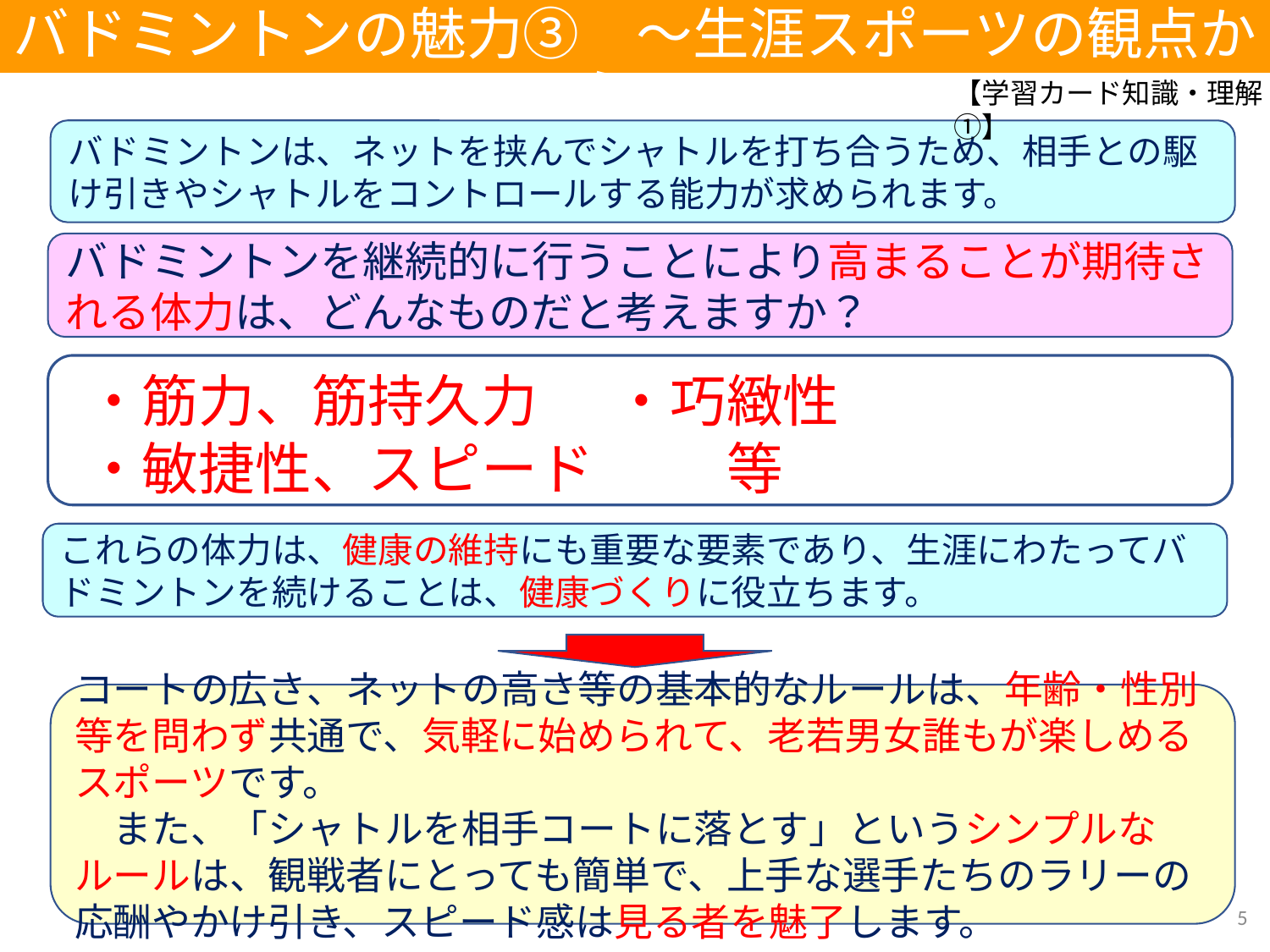

バドミントンの魅力③　～生涯スポーツの観点から～
【学習カード知識・理解①】
バドミントンは、ネットを挟んでシャトルを打ち合うため、相手との駆け引きやシャトルをコントロールする能力が求められます。
バドミントンを継続的に行うことにより高まることが期待される体力は、どんなものだと考えますか？

・筋力、筋持久力      ・巧緻性
・敏捷性、スピード　      等
これらの体力は、健康の維持にも重要な要素であり、生涯にわたってバドミントンを続けることは、健康づくりに役立ちます。

コートの広さ、ネットの高さ等の基本的なルールは、年齢・性別等を問わず共通で、気軽に始められて、老若男女誰もが楽しめるスポーツです。
　また、「シャトルを相手コートに落とす」というシンプルなルールは、観戦者にとっても簡単で、上手な選手たちのラリーの応酬やかけ引き、スピード感は見る者を魅了します。
5